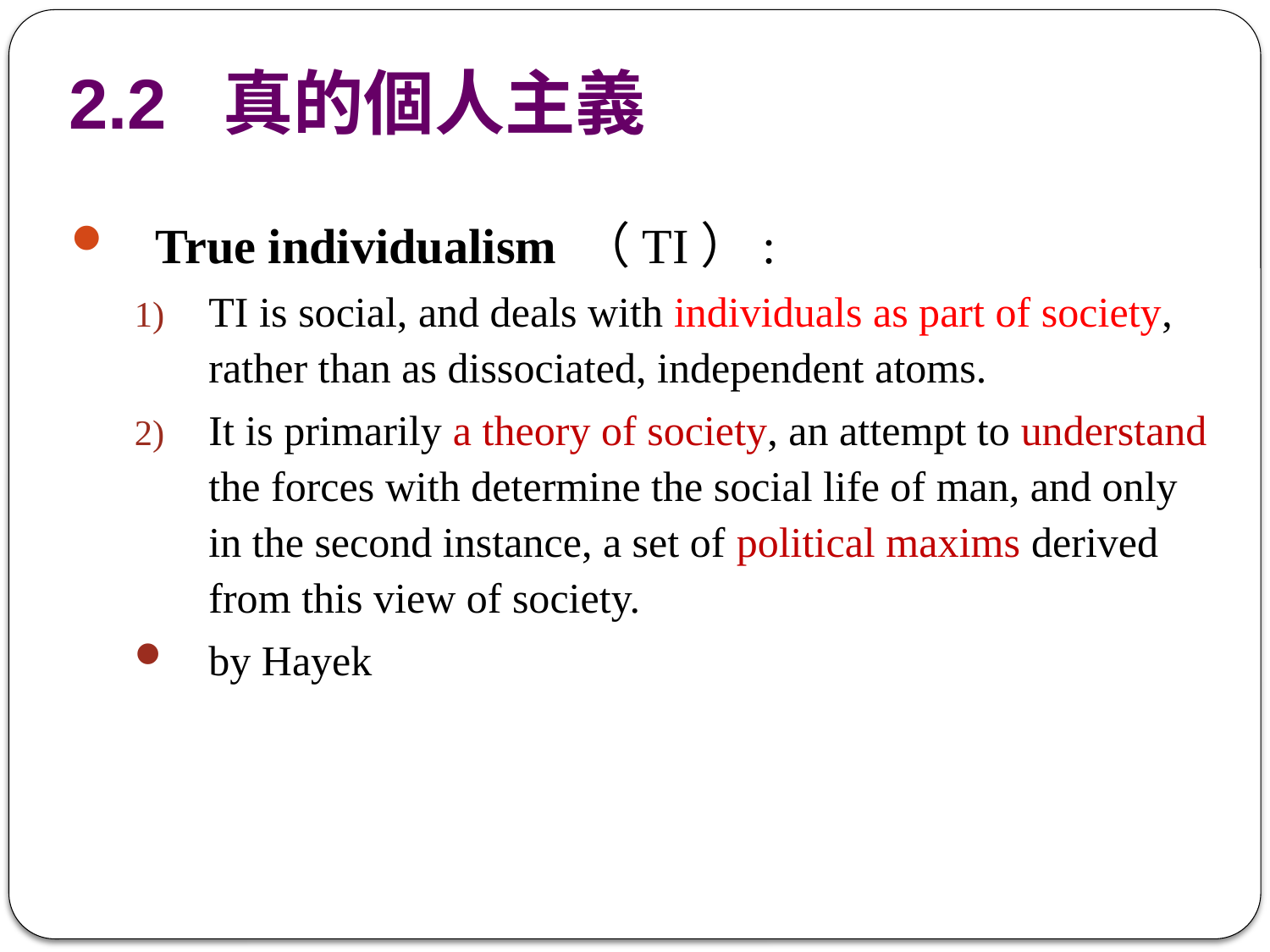

# 2.2  真的個人主義
True individualism （TI）:
TI is social, and deals with individuals as part of society, rather than as dissociated, independent atoms.
It is primarily a theory of society, an attempt to understand the forces with determine the social life of man, and only in the second instance, a set of political maxims derived from this view of society.
by Hayek
20